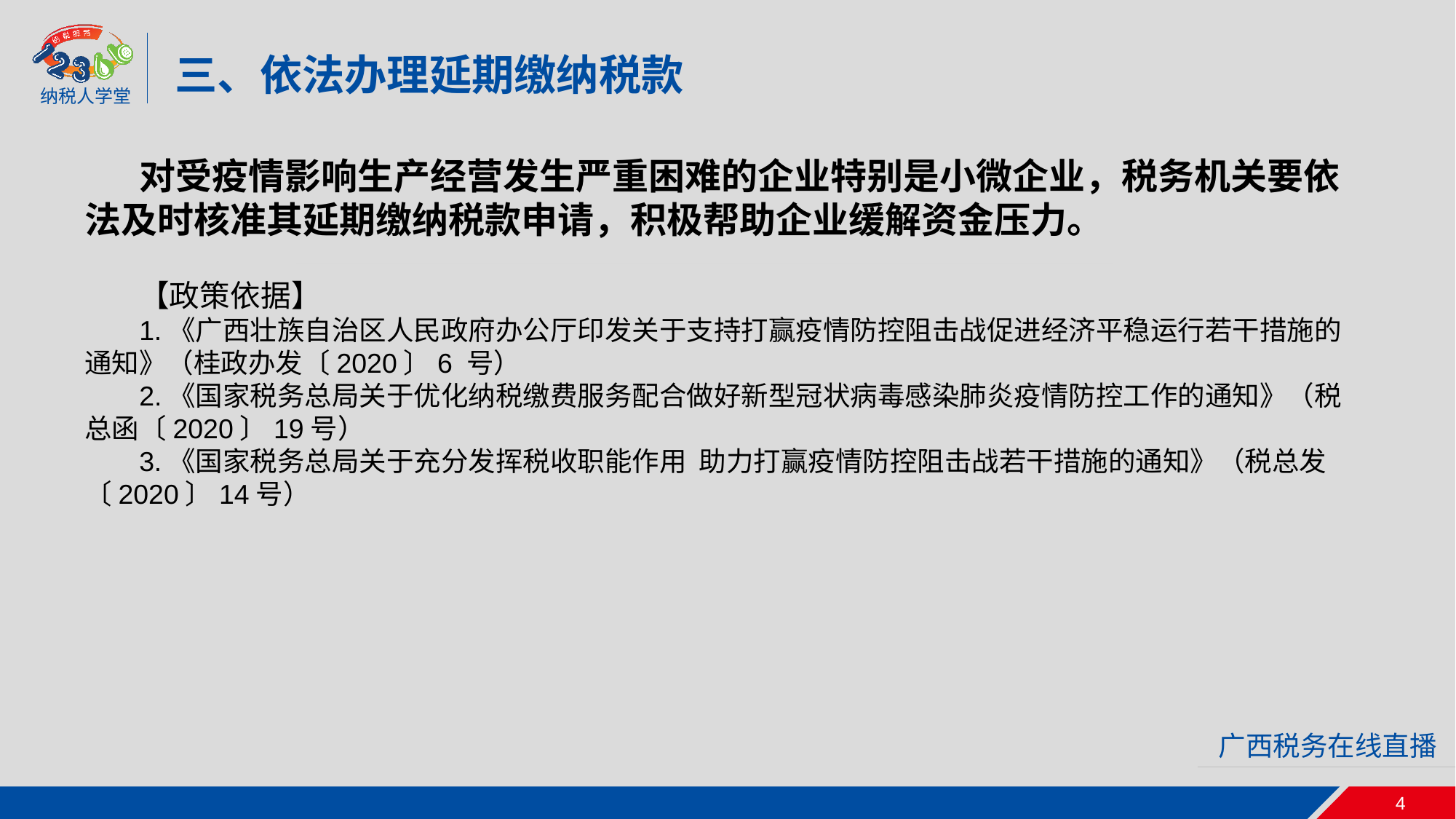

三、依法办理延期缴纳税款
对受疫情影响生产经营发生严重困难的企业特别是小微企业，税务机关要依法及时核准其延期缴纳税款申请，积极帮助企业缓解资金压力。

【政策依据】
1.《广西壮族自治区人民政府办公厅印发关于支持打赢疫情防控阻击战促进经济平稳运行若干措施的通知》（桂政办发〔2020〕6 号）
2.《国家税务总局关于优化纳税缴费服务配合做好新型冠状病毒感染肺炎疫情防控工作的通知》（税总函〔2020〕19号）
3.《国家税务总局关于充分发挥税收职能作用  助力打赢疫情防控阻击战若干措施的通知》（税总发〔2020〕14号）